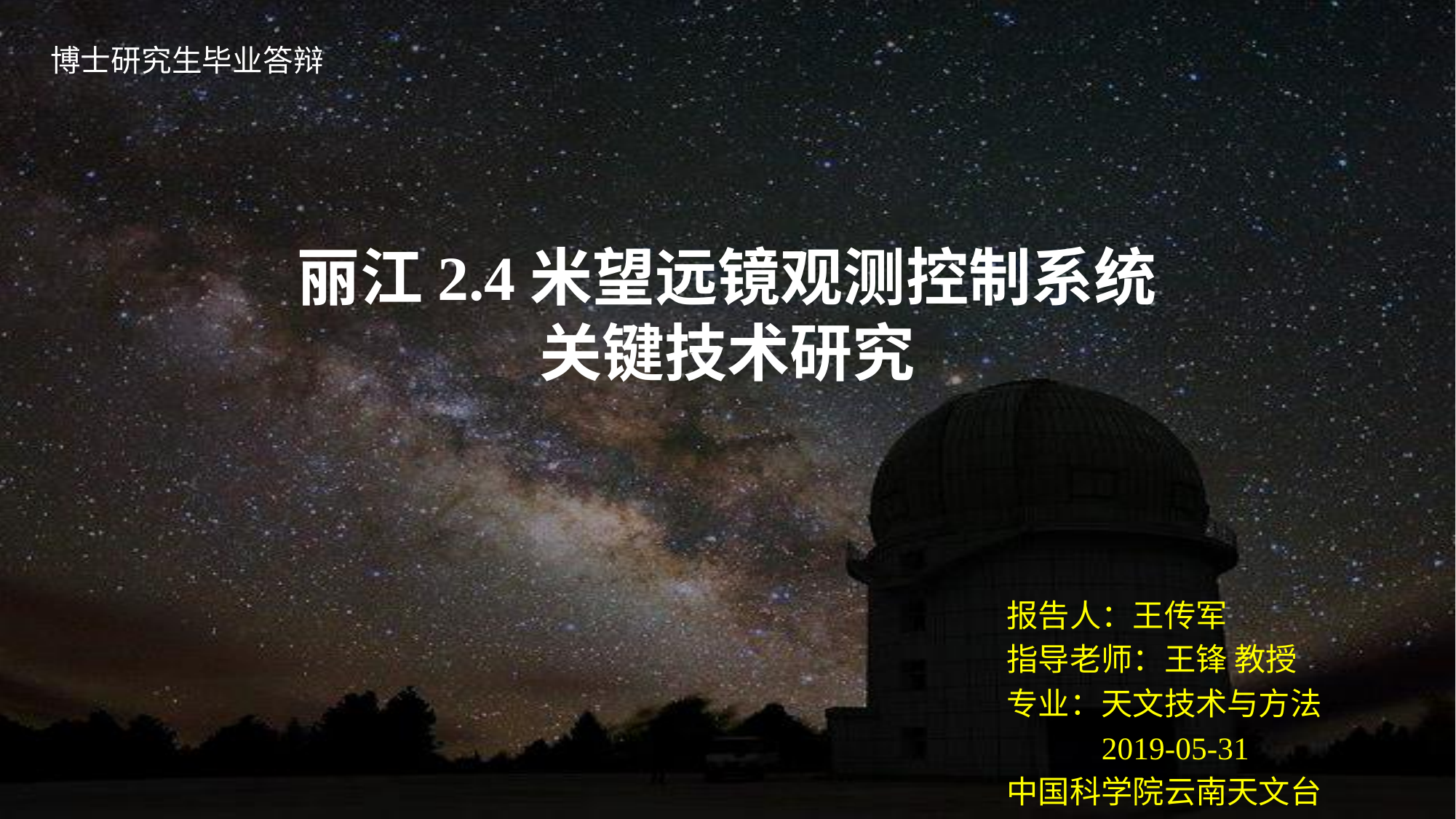

博士研究生毕业答辩
# 丽江2.4米望远镜观测控制系统 关键技术研究
报告人：王传军
指导老师：王锋 教授
专业：天文技术与方法
2019-05-31
中国科学院云南天文台